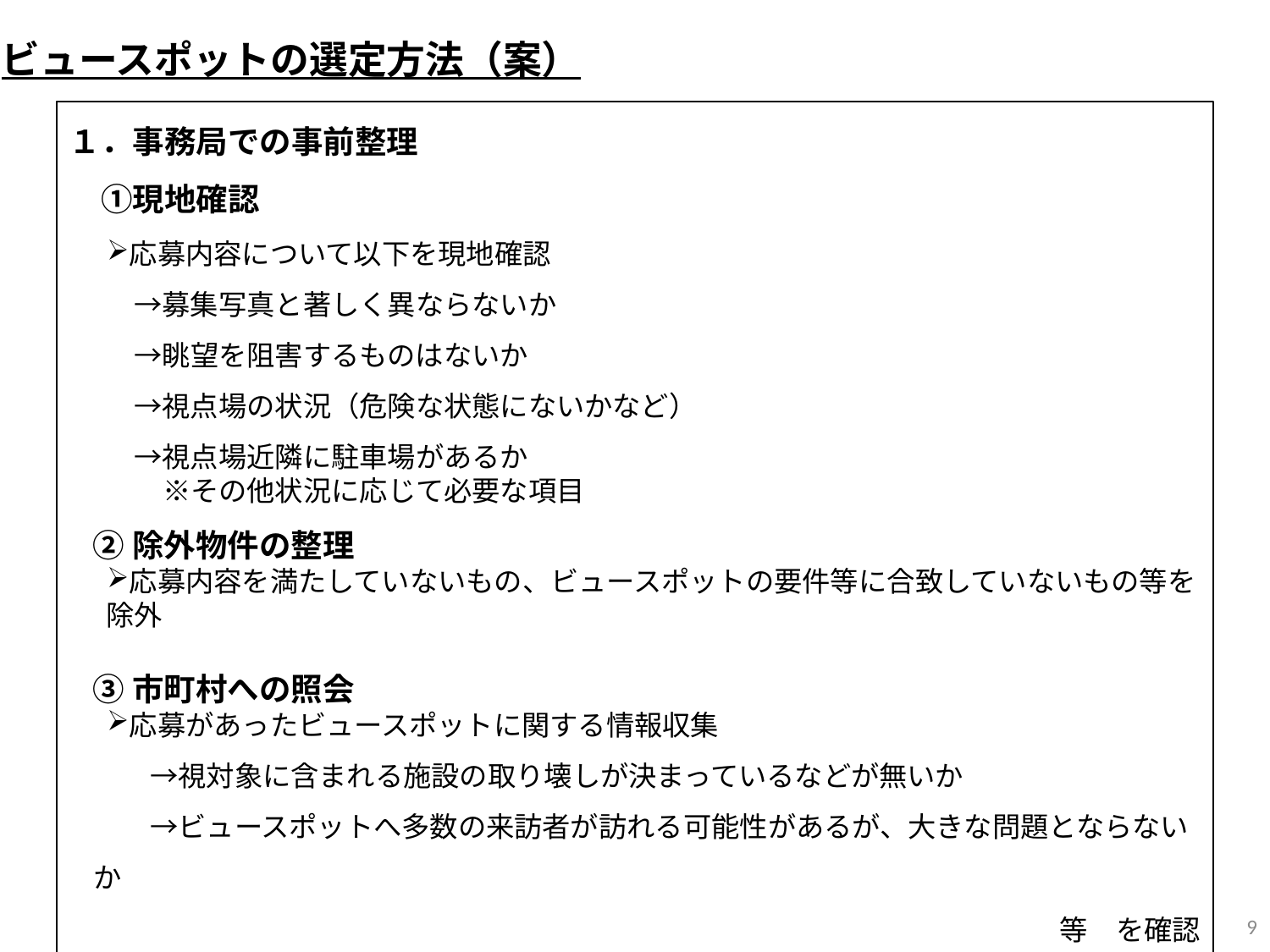

ビュースポットの選定方法（案）
１．事務局での事前整理
　①現地確認
応募内容について以下を現地確認
　→募集写真と著しく異ならないか
　→眺望を阻害するものはないか
　→視点場の状況（危険な状態にないかなど）
　→視点場近隣に駐車場があるか
　　※その他状況に応じて必要な項目
②除外物件の整理
応募内容を満たしていないもの、ビュースポットの要件等に合致していないもの等を除外
③市町村への照会
応募があったビュースポットに関する情報収集
　　→視対象に含まれる施設の取り壊しが決まっているなどが無いか
　　→ビュースポットへ多数の来訪者が訪れる可能性があるが、大きな問題とならないか
等　を確認
9